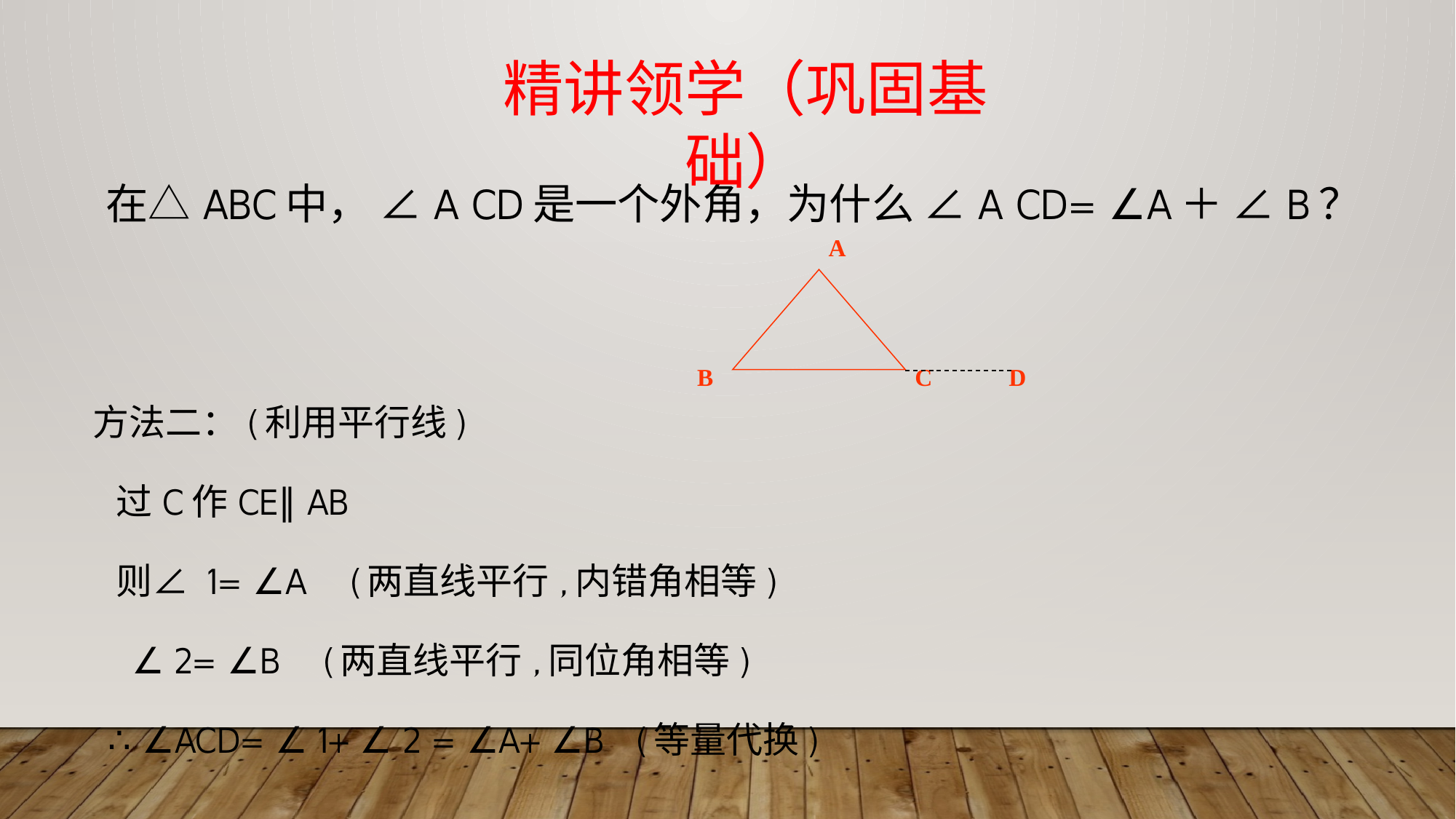

精讲领学（巩固基础）
| 在△ABC中， ∠A CD是一个外角，为什么 ∠A CD= ∠A＋ ∠B？ |
| --- |
A

B

C

D

| 方法二：(利用平行线) 过C作CE∥ AB 则∠ 1= ∠A (两直线平行,内错角相等) ∠ 2= ∠B (两直线平行,同位角相等) ∴ ∠ACD= ∠ 1+ ∠ 2 = ∠A+ ∠B (等量代换) |
| --- |